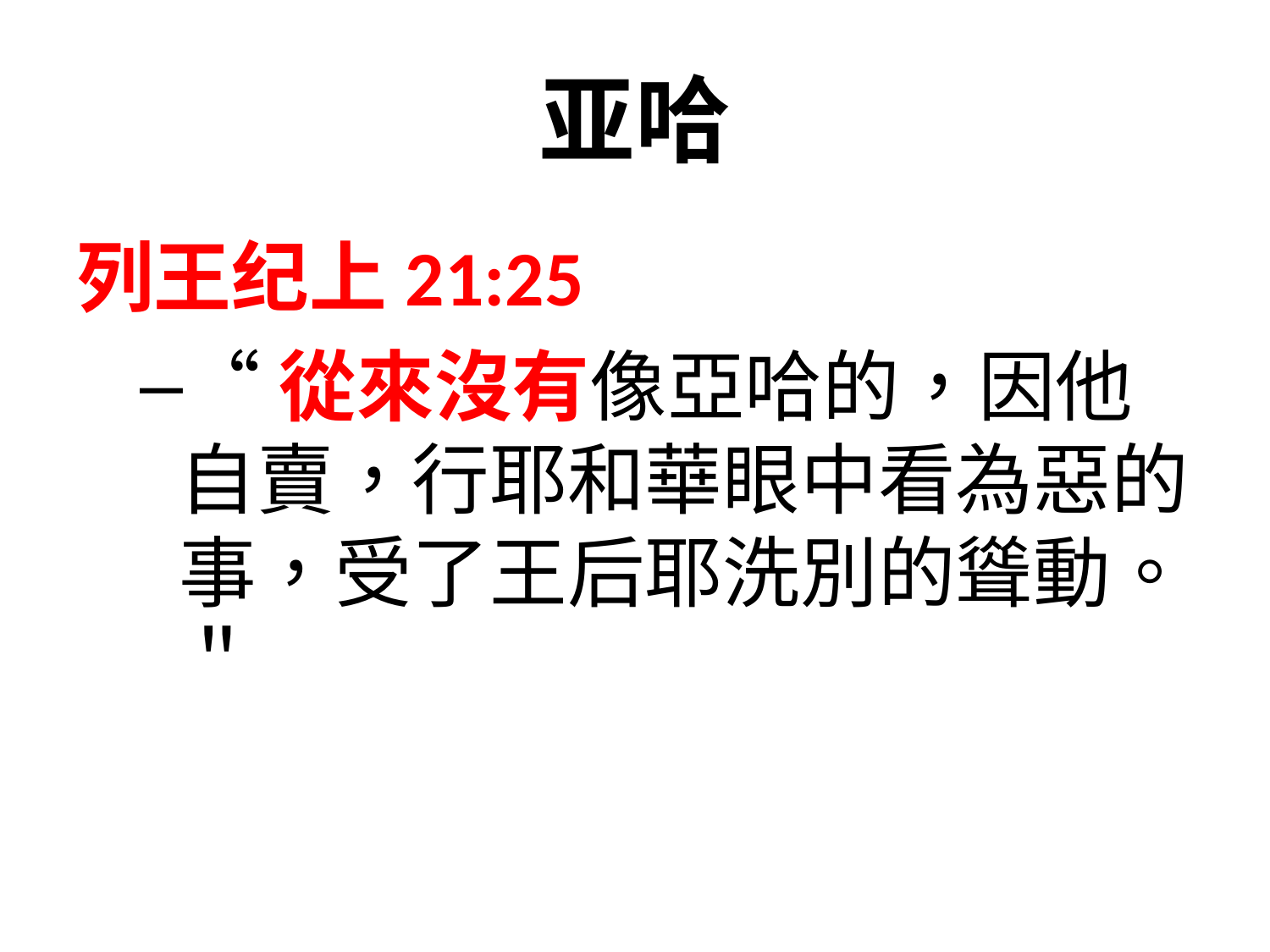

# 亚哈
列王纪上21:25
“從來沒有像亞哈的，因他自賣，行耶和華眼中看為惡的事，受了王后耶洗別的聳動。＂